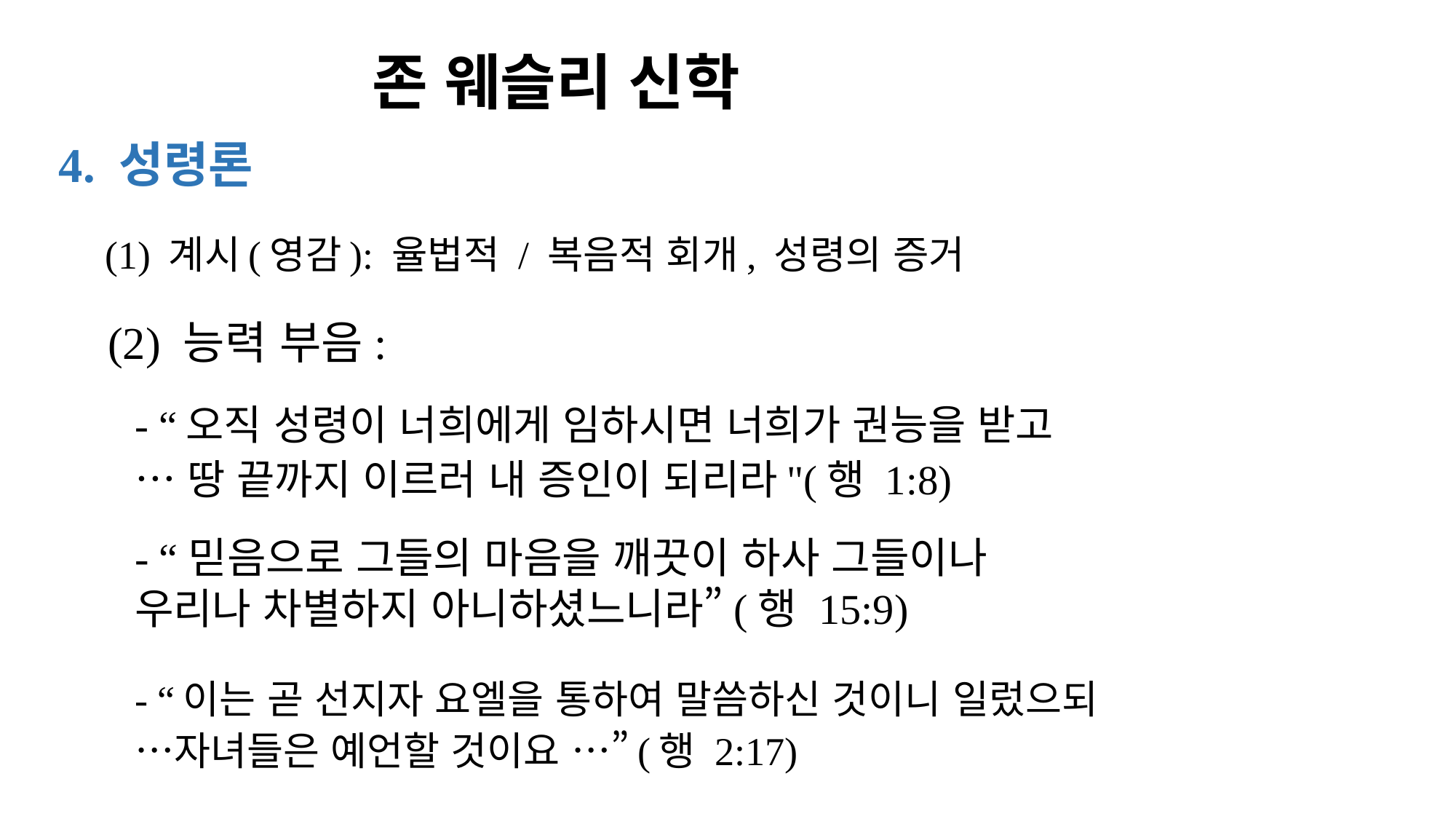

# 존 웨슬리 신학
4. 성령론
(1) 계시(영감): 율법적 / 복음적 회개, 성령의 증거

     (2) 능력 부음:
- “오직 성령이 너희에게 임하시면 너희가 권능을 받고 … 땅 끝까지 이르러 내 증인이 되리라"(행 1:8)
- “믿음으로 그들의 마음을 깨끗이 하사 그들이나 우리나 차별하지 아니하셨느니라”(행 15:9)
- “이는 곧 선지자 요엘을 통하여 말씀하신 것이니 일렀으되 …자녀들은 예언할 것이요 …”(행 2:17)